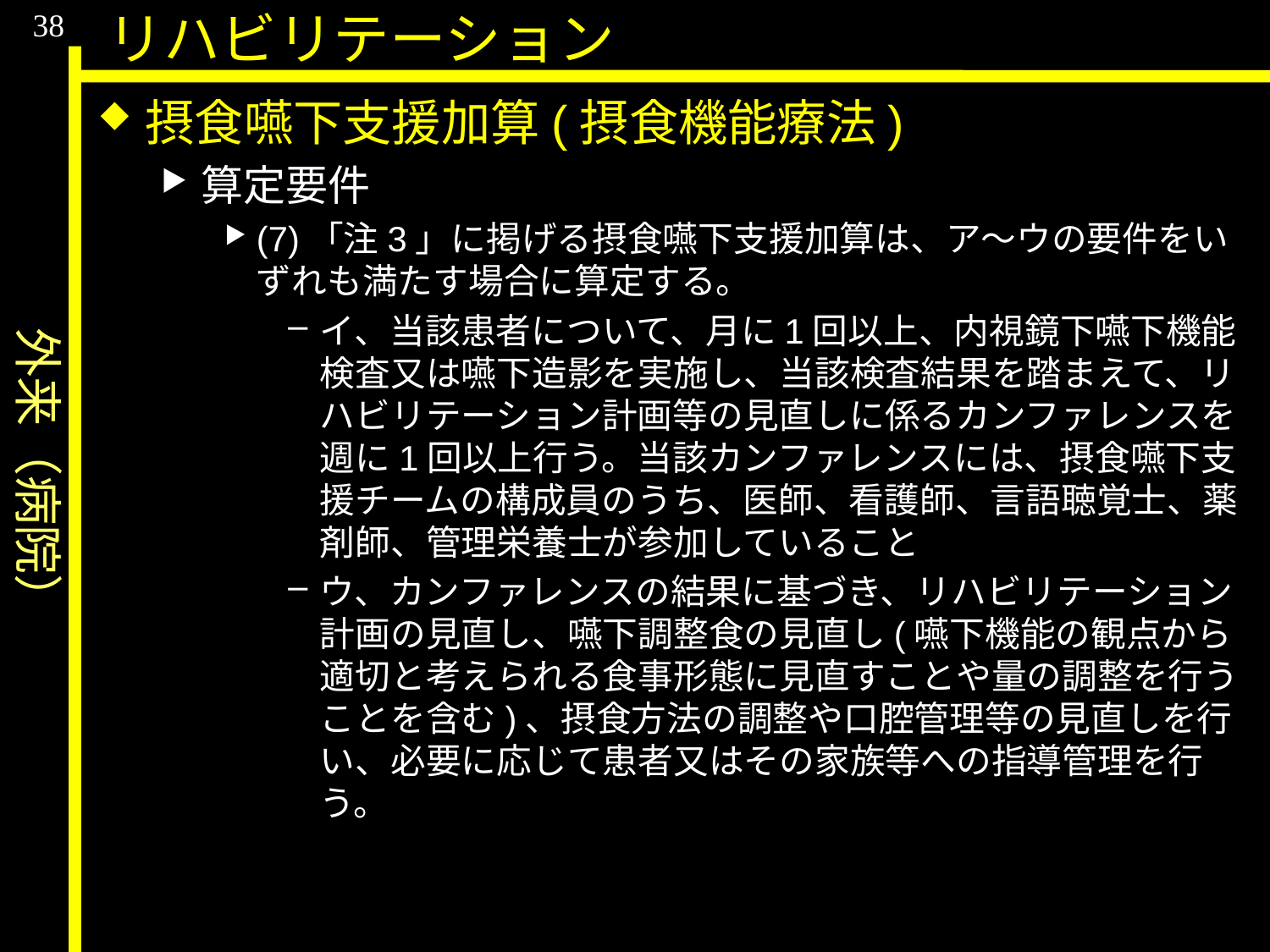

外来（病院）
38
リハビリテーション

摂食嚥下支援加算(摂食機能療法)
算定要件
(7)「注3」に掲げる摂食嚥下支援加算は、ア〜ウの要件をいずれも満たす場合に算定する。
イ、当該患者について、月に1回以上、内視鏡下嚥下機能検査又は嚥下造影を実施し、当該検査結果を踏まえて、リハビリテーション計画等の見直しに係るカンファレンスを週に1回以上行う。当該カンファレンスには、摂食嚥下支援チームの構成員のうち、医師、看護師、言語聴覚士、薬剤師、管理栄養士が参加していること
ウ、カンファレンスの結果に基づき、リハビリテーション計画の見直し、嚥下調整食の見直し(嚥下機能の観点から適切と考えられる食事形態に見直すことや量の調整を行うことを含む)、摂食方法の調整や口腔管理等の見直しを行い、必要に応じて患者又はその家族等への指導管理を行う。